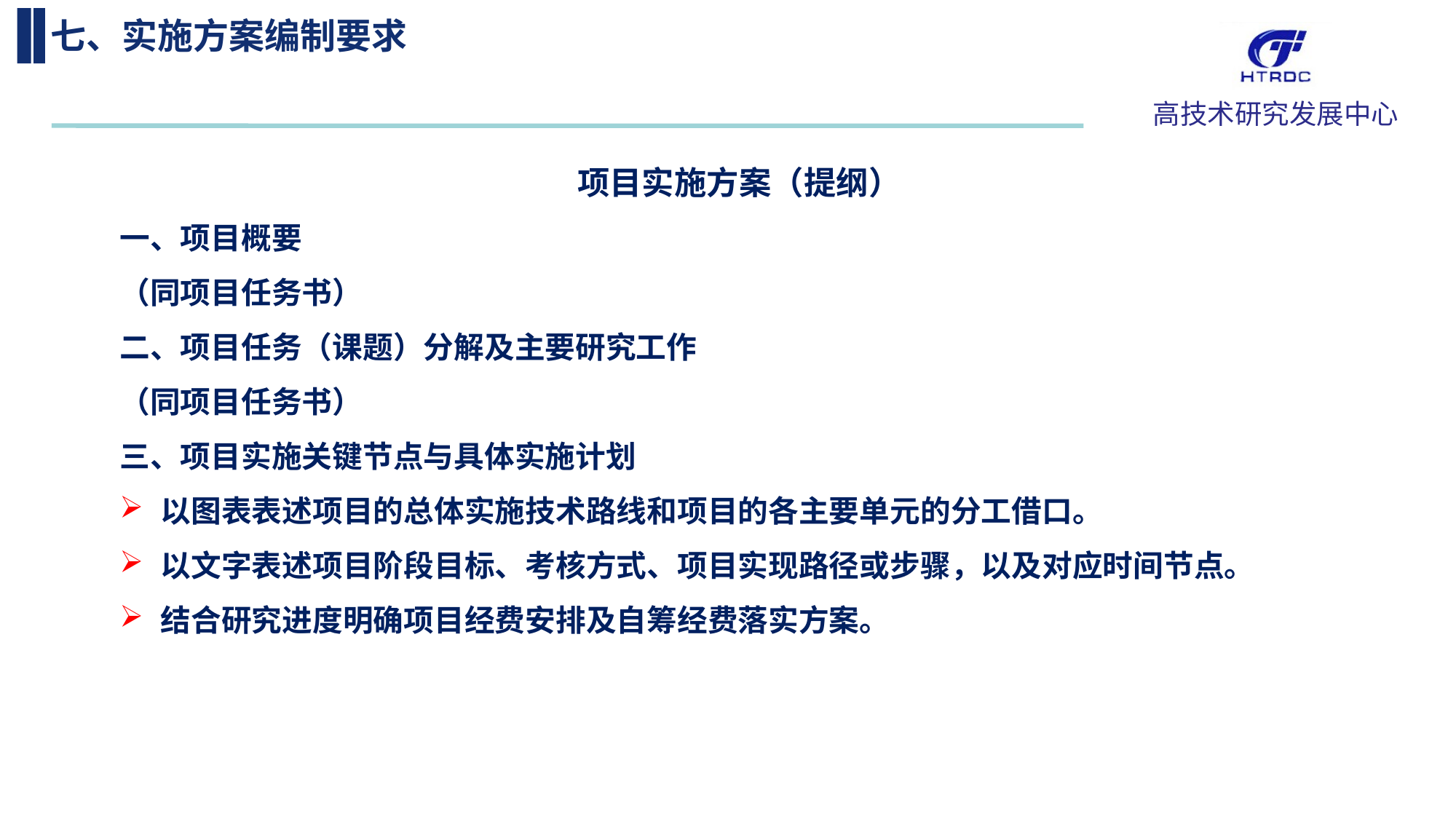

七、实施方案编制要求
项目实施方案（提纲）
一、项目概要
（同项目任务书）
二、项目任务（课题）分解及主要研究工作
（同项目任务书）
三、项目实施关键节点与具体实施计划
以图表表述项目的总体实施技术路线和项目的各主要单元的分工借口。
以文字表述项目阶段目标、考核方式、项目实现路径或步骤，以及对应时间节点。
结合研究进度明确项目经费安排及自筹经费落实方案。